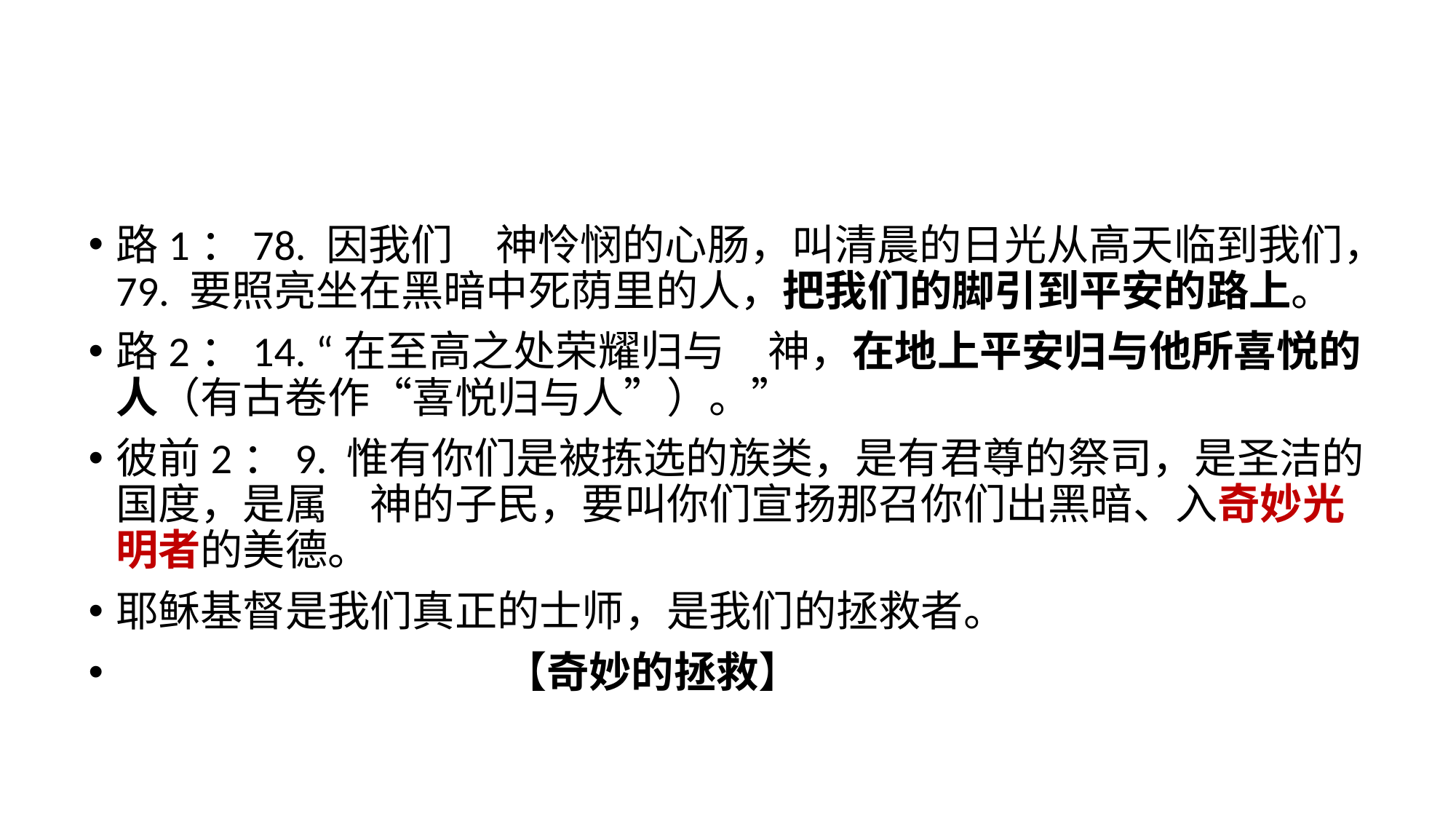

路1：78. 因我们　神怜悯的心肠，叫清晨的日光从高天临到我们，79. 要照亮坐在黑暗中死荫里的人，把我们的脚引到平安的路上。
路2：14. “在至高之处荣耀归与　神，在地上平安归与他所喜悦的人（有古卷作“喜悦归与人”）。”
彼前2：9. 惟有你们是被拣选的族类，是有君尊的祭司，是圣洁的国度，是属　神的子民，要叫你们宣扬那召你们出黑暗、入奇妙光明者的美德。
耶稣基督是我们真正的士师，是我们的拯救者。
                                        【奇妙的拯救】